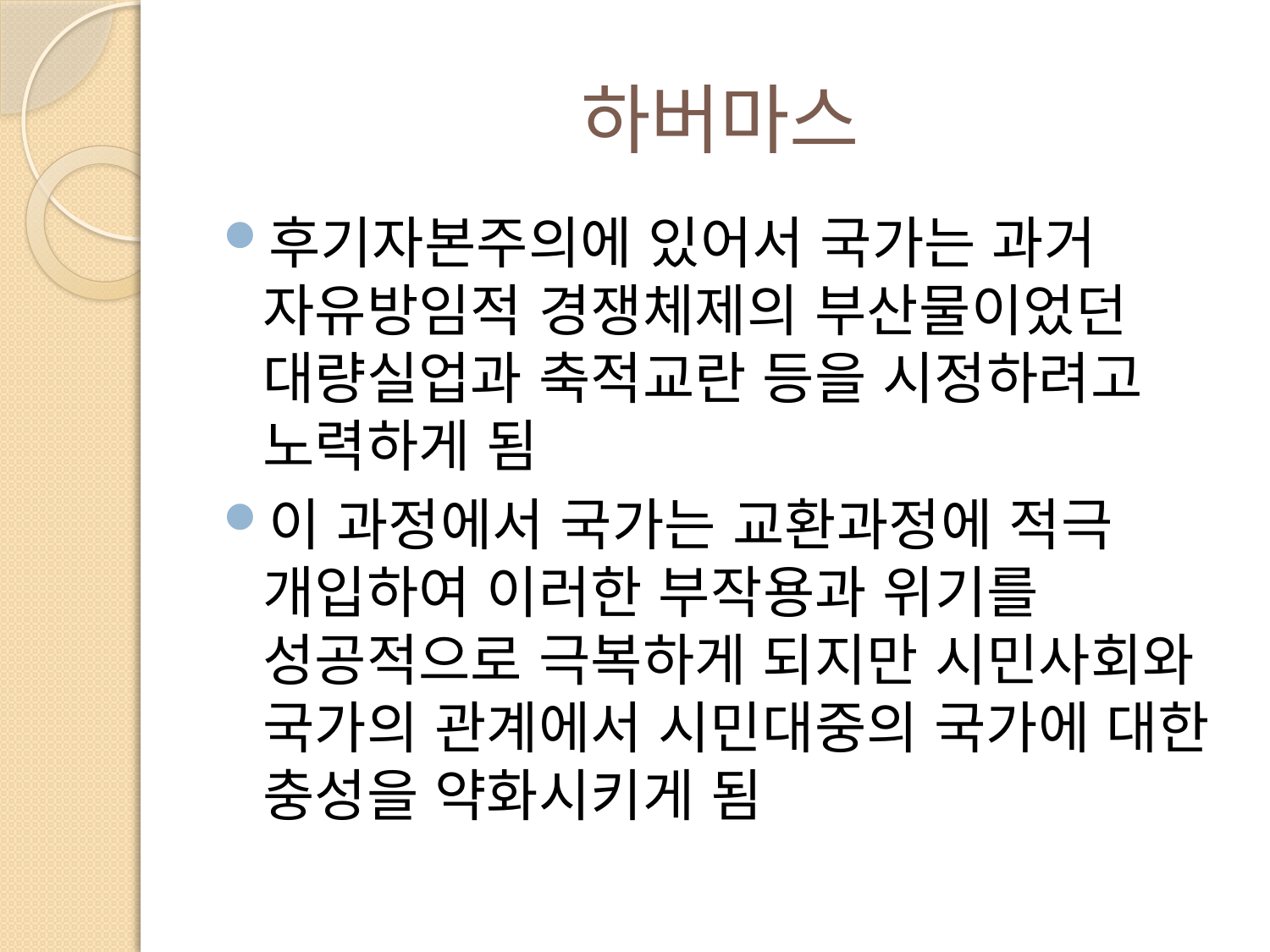

# 하버마스
후기자본주의에 있어서 국가는 과거 자유방임적 경쟁체제의 부산물이었던 대량실업과 축적교란 등을 시정하려고 노력하게 됨
이 과정에서 국가는 교환과정에 적극 개입하여 이러한 부작용과 위기를 성공적으로 극복하게 되지만 시민사회와 국가의 관계에서 시민대중의 국가에 대한 충성을 약화시키게 됨